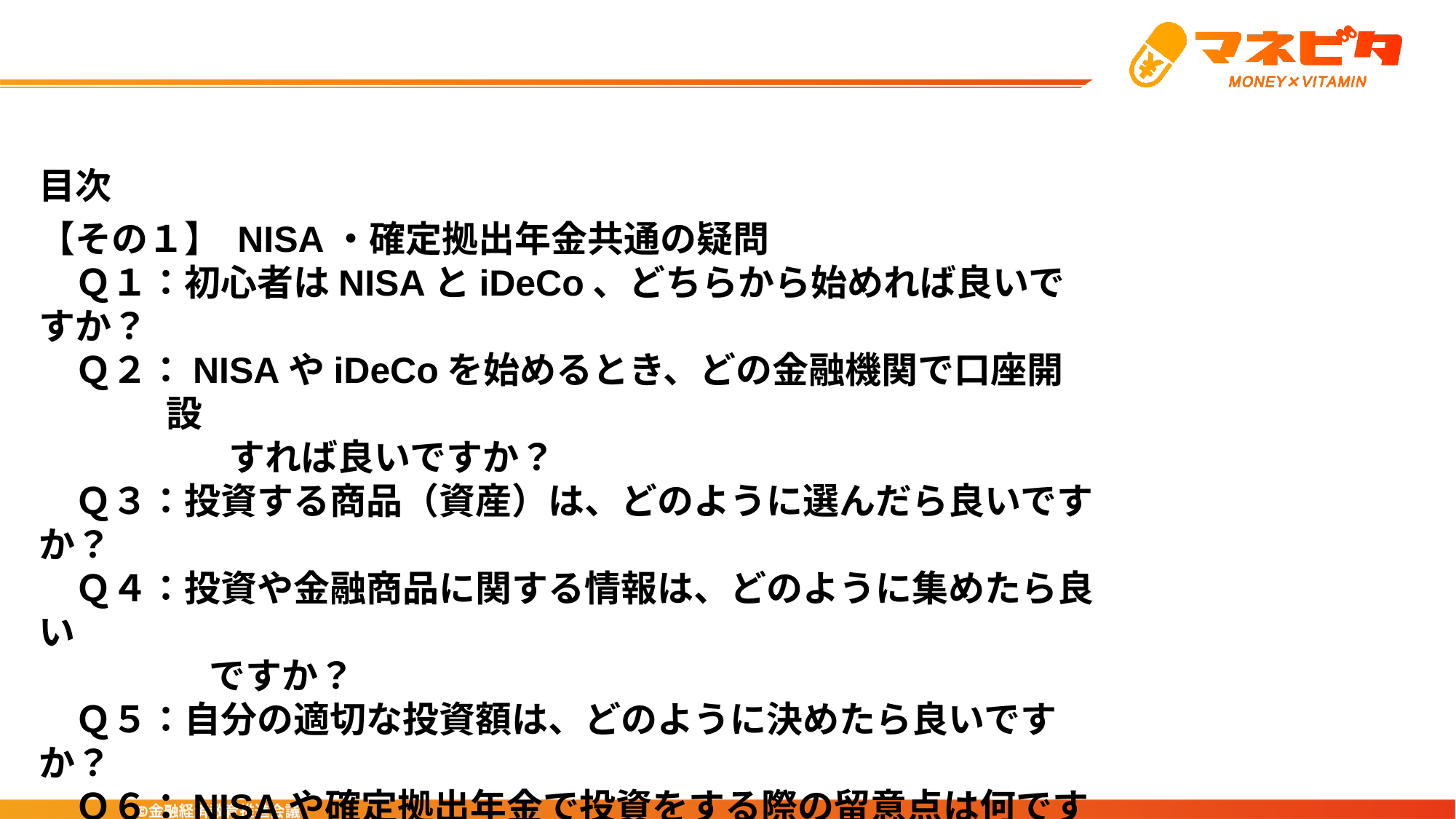

目次
【その１】 NISA・確定拠出年金共通の疑問
　Ｑ１：初心者はNISAとiDeCo、どちらから始めれば良いですか？
　Ｑ２：NISAやiDeCoを始めるとき、どの金融機関で口座開設
　　　　　 すれば良いですか？
　Ｑ３：投資する商品（資産）は、どのように選んだら良いですか？
　Ｑ４：投資や金融商品に関する情報は、どのように集めたら良い
　　　　   ですか？
　Ｑ５：自分の適切な投資額は、どのように決めたら良いですか？
　Ｑ６：NISAや確定拠出年金で投資をする際の留意点は何ですか？
【その２】 NISA、確定拠出年金それぞれの疑問